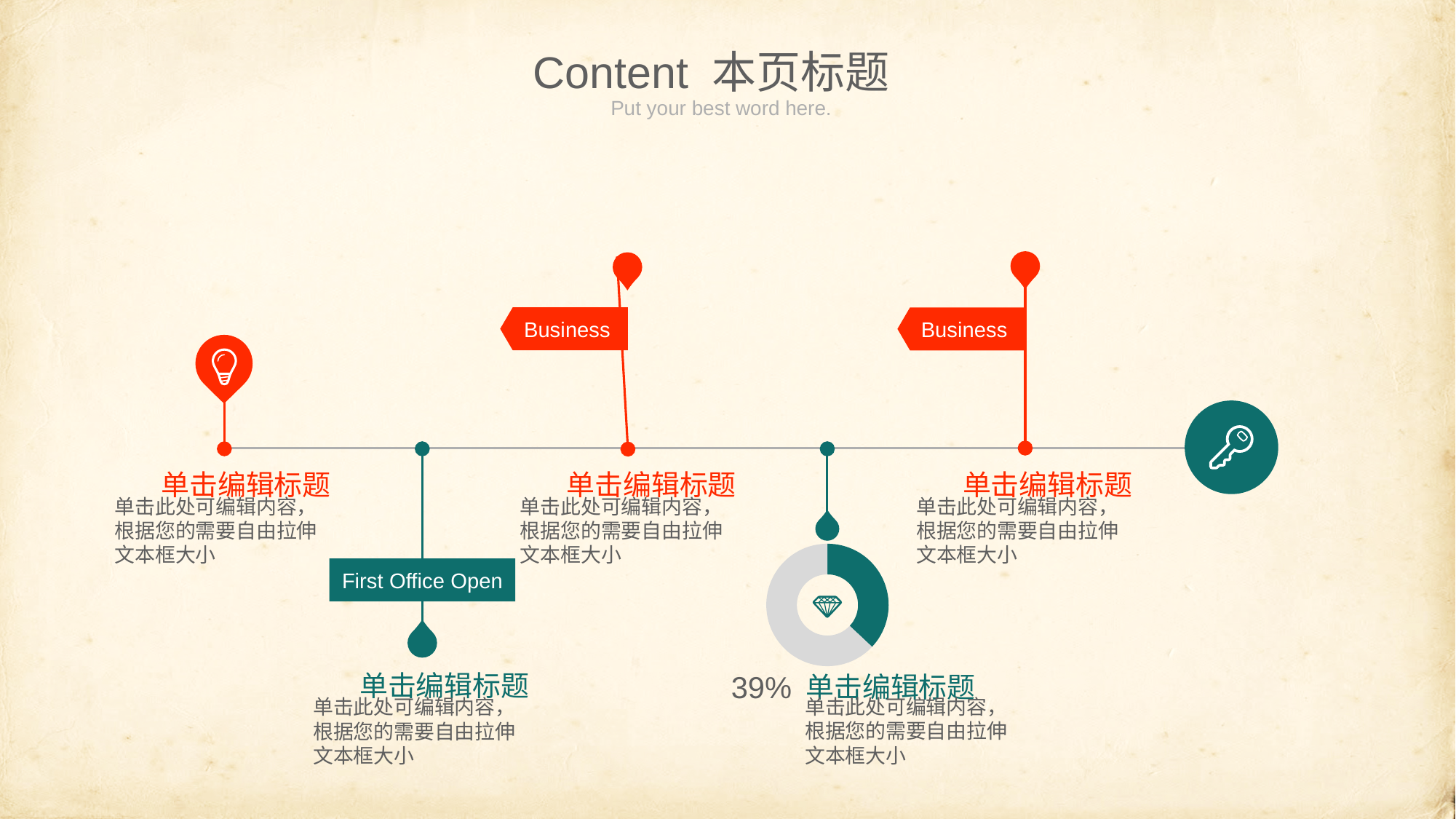

Content 本页标题
Put your best word here.

Business

Business

First Office Open

单击编辑标题
单击此处可编辑内容，根据您的需要自由拉伸文本框大小
单击编辑标题
单击此处可编辑内容，根据您的需要自由拉伸文本框大小
单击编辑标题
单击此处可编辑内容，根据您的需要自由拉伸文本框大小

### Chart

| Category | Sales |
|---|---|
| 1st Qtr | 37.0 |
| 2nd Qtr | 63.0 |
单击编辑标题
单击此处可编辑内容，根据您的需要自由拉伸文本框大小
单击编辑标题
单击此处可编辑内容，根据您的需要自由拉伸文本框大小
39%